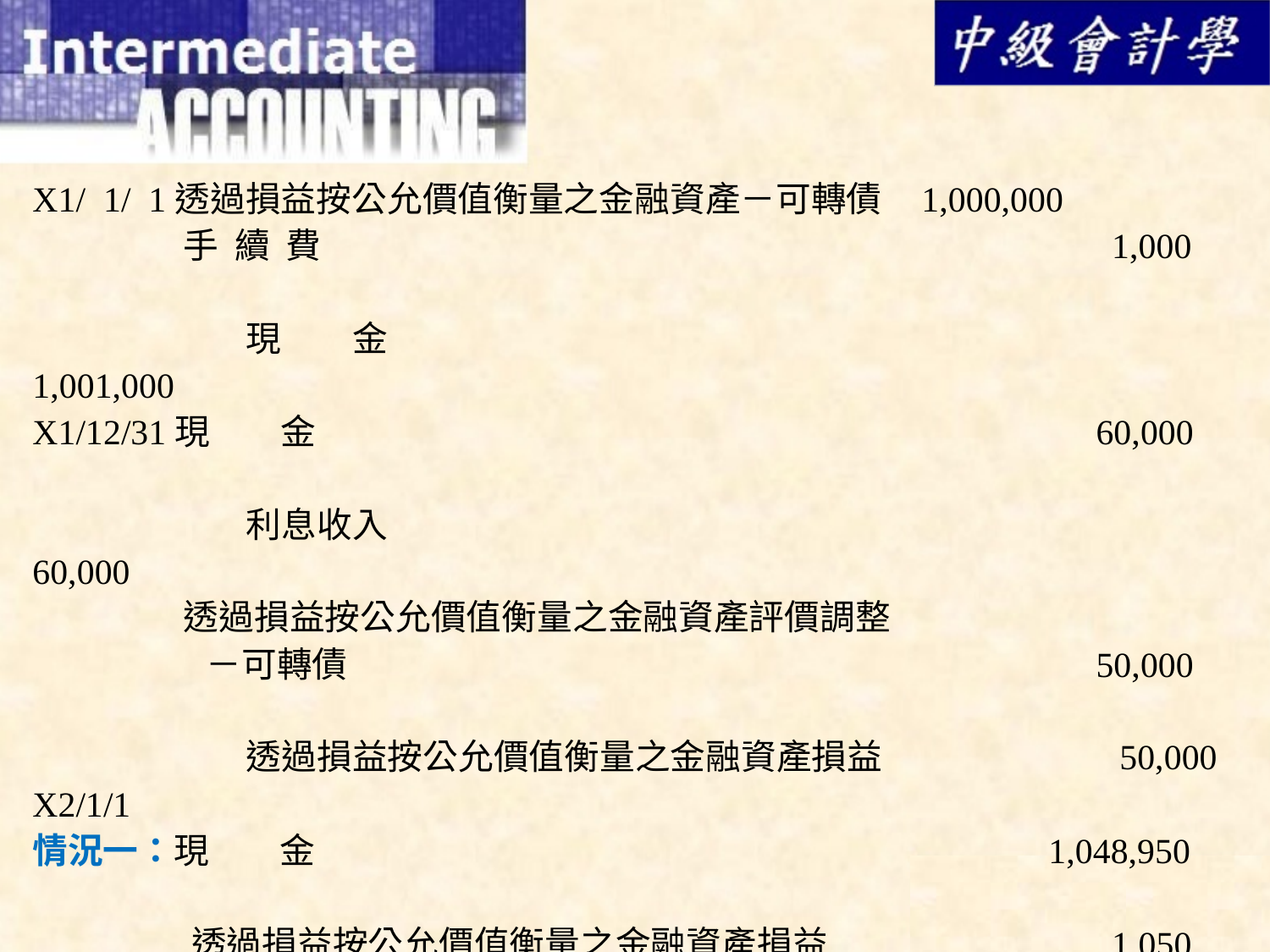

X1/  1/  1透過損益按公允價值衡量之金融資產－可轉債	1,000,000
	  手  續  費						       1,000
	          現　　金						                1,001,000
X1/12/31現　　金						     60,000
	          利息收入						                     60,000
	  透過損益按公允價值衡量之金融資產評價調整
	      －可轉債						     50,000
	          透過損益按公允價值衡量之金融資產損益		        50,000
X2/1/1
情況一：現　　金						1,048,950
	   透過損益按公允價值衡量之金融資產損益		       1,050
	           透過損益按公允價值衡量之金融資產
		  －可轉債	 					   1,000,000
	           透過損益按公允價值衡量之金融資產評價調整
	    	  －可轉債						        50,000
	  $1,050,000-手續費$1,050=$1,048,950